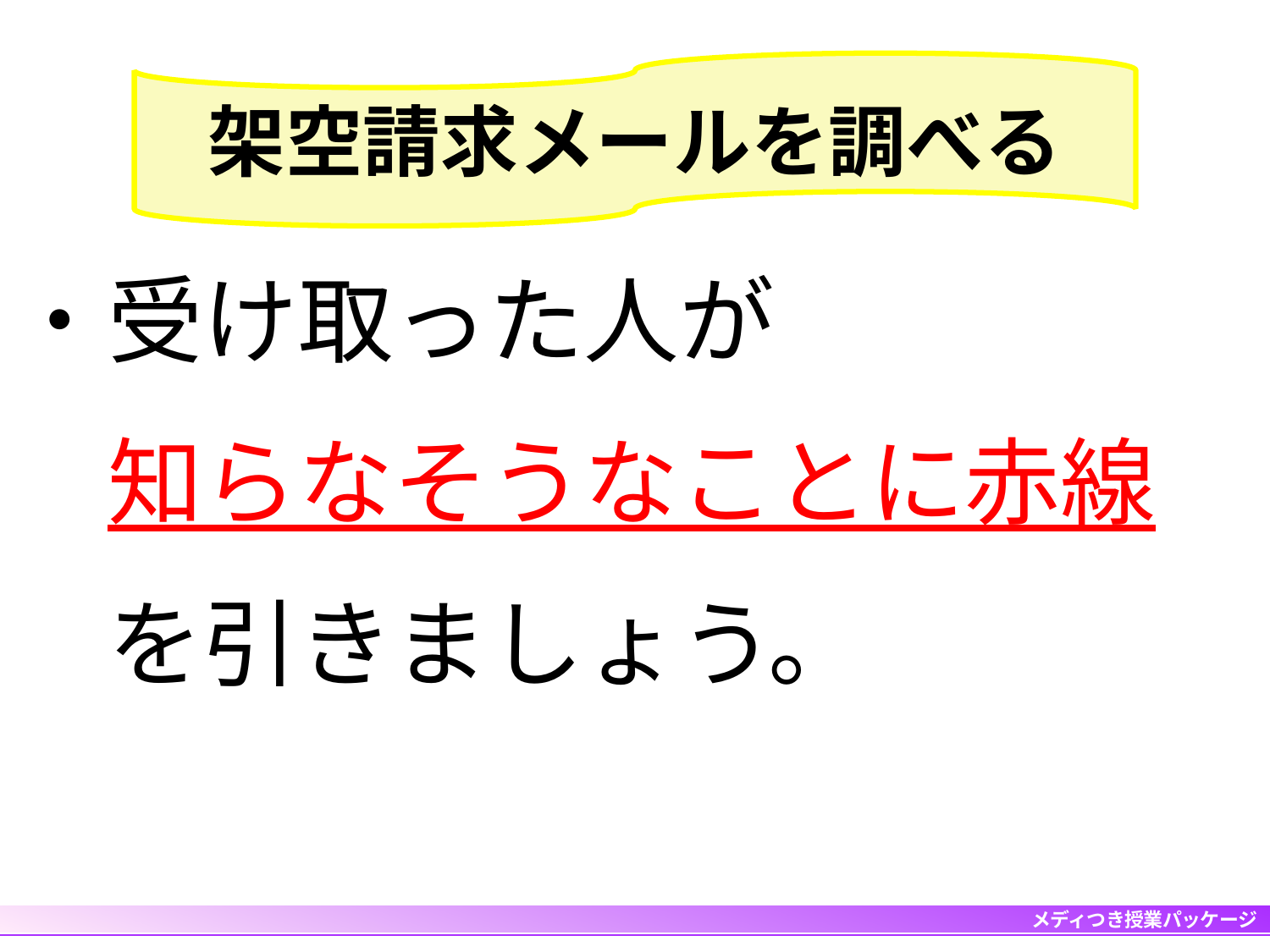

架空請求メールを調べる
・受け取った人が
　知らなそうなことに赤線
　を引きましょう。